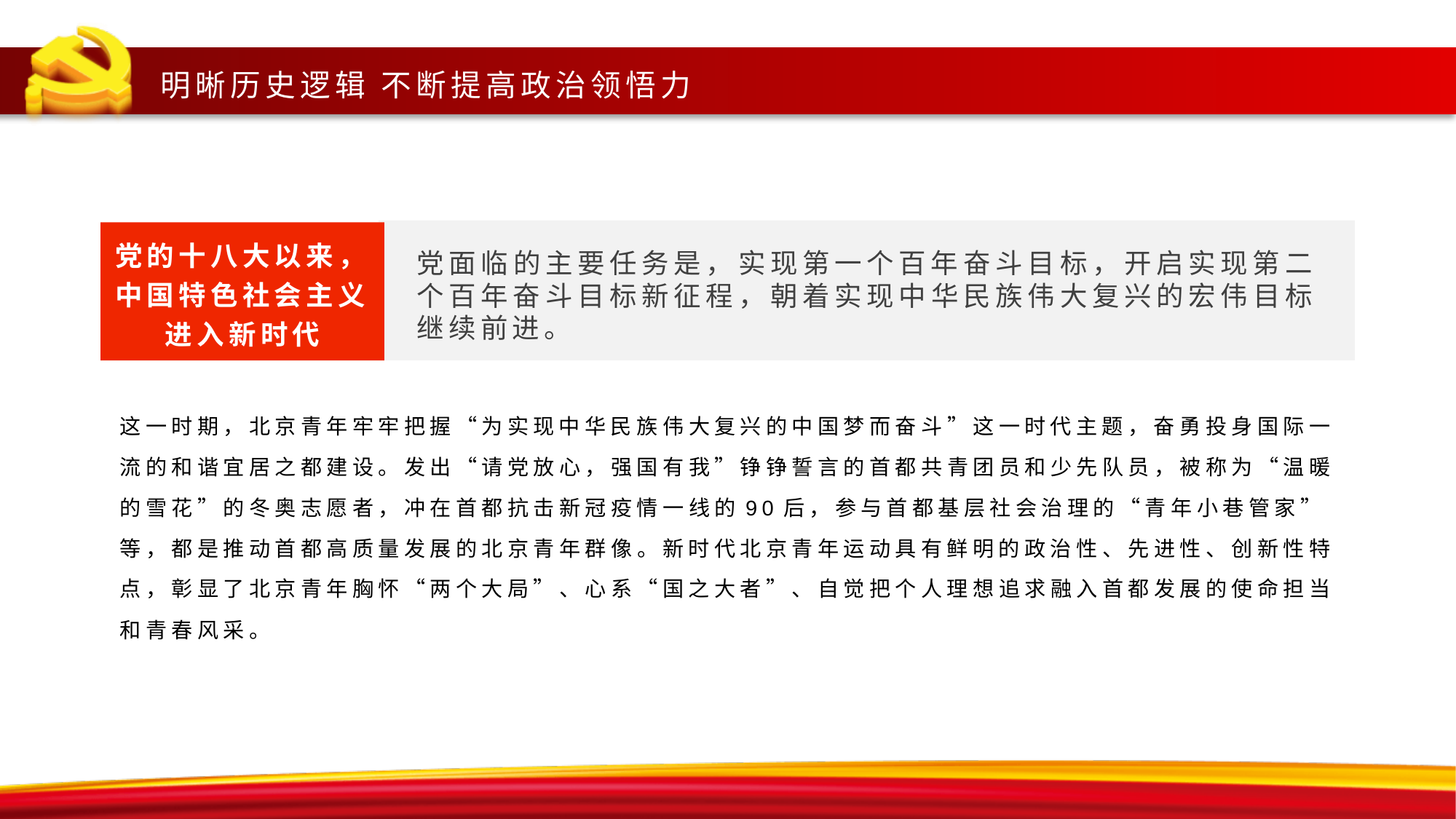

明晰历史逻辑 不断提高政治领悟力

党的十八大以来，中国特色社会主义进入新时代
党面临的主要任务是，实现第一个百年奋斗目标，开启实现第二个百年奋斗目标新征程，朝着实现中华民族伟大复兴的宏伟目标继续前进。
这一时期，北京青年牢牢把握“为实现中华民族伟大复兴的中国梦而奋斗”这一时代主题，奋勇投身国际一流的和谐宜居之都建设。发出“请党放心，强国有我”铮铮誓言的首都共青团员和少先队员，被称为“温暖的雪花”的冬奥志愿者，冲在首都抗击新冠疫情一线的90后，参与首都基层社会治理的“青年小巷管家”等，都是推动首都高质量发展的北京青年群像。新时代北京青年运动具有鲜明的政治性、先进性、创新性特点，彰显了北京青年胸怀“两个大局”、心系“国之大者”、自觉把个人理想追求融入首都发展的使命担当和青春风采。